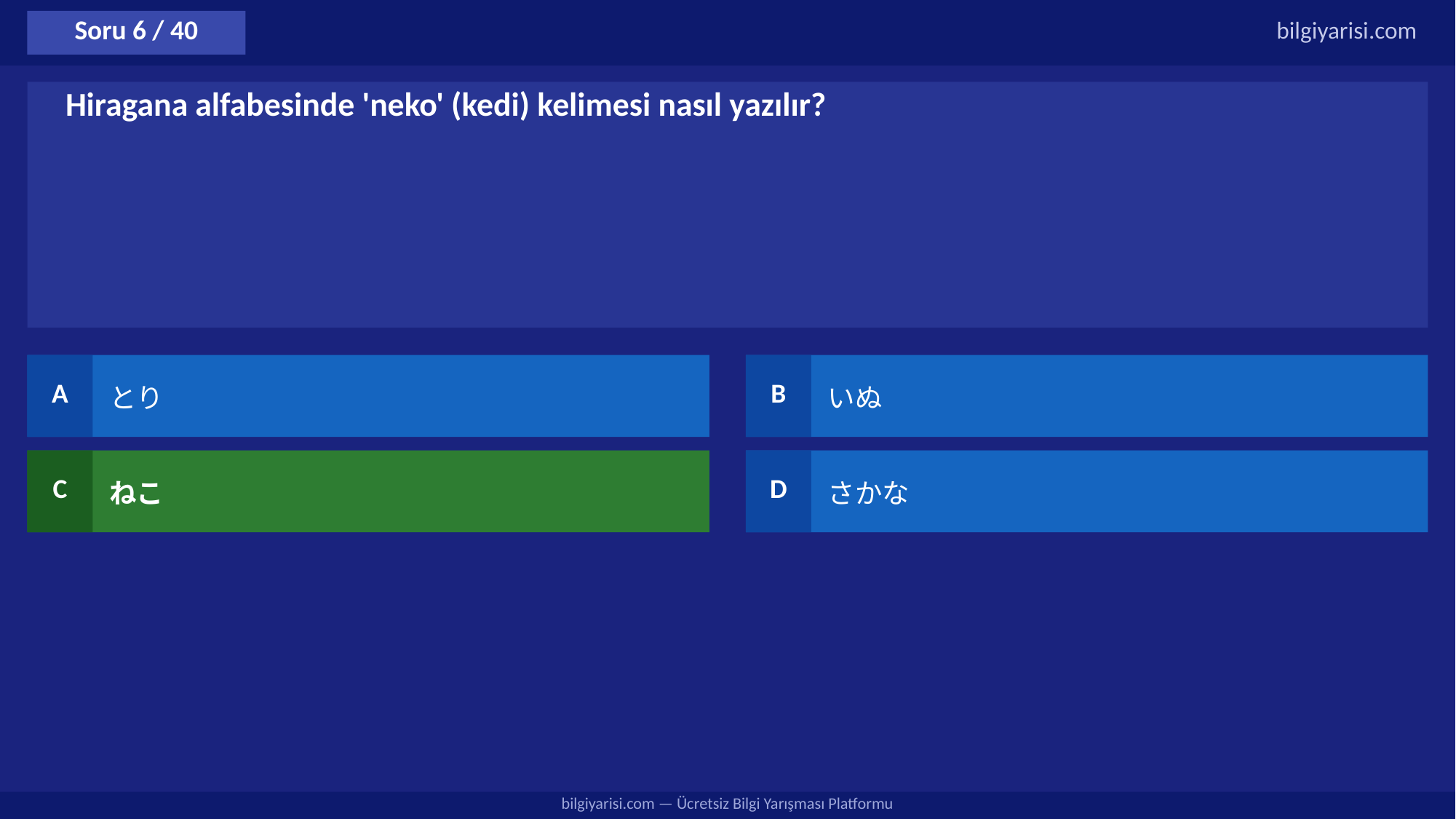

Soru 6 / 40
bilgiyarisi.com

Hiragana alfabesinde 'neko' (kedi) kelimesi nasıl yazılır?

A
とり

B
いぬ

C
ねこ

D
さかな
bilgiyarisi.com — Ücretsiz Bilgi Yarışması Platformu